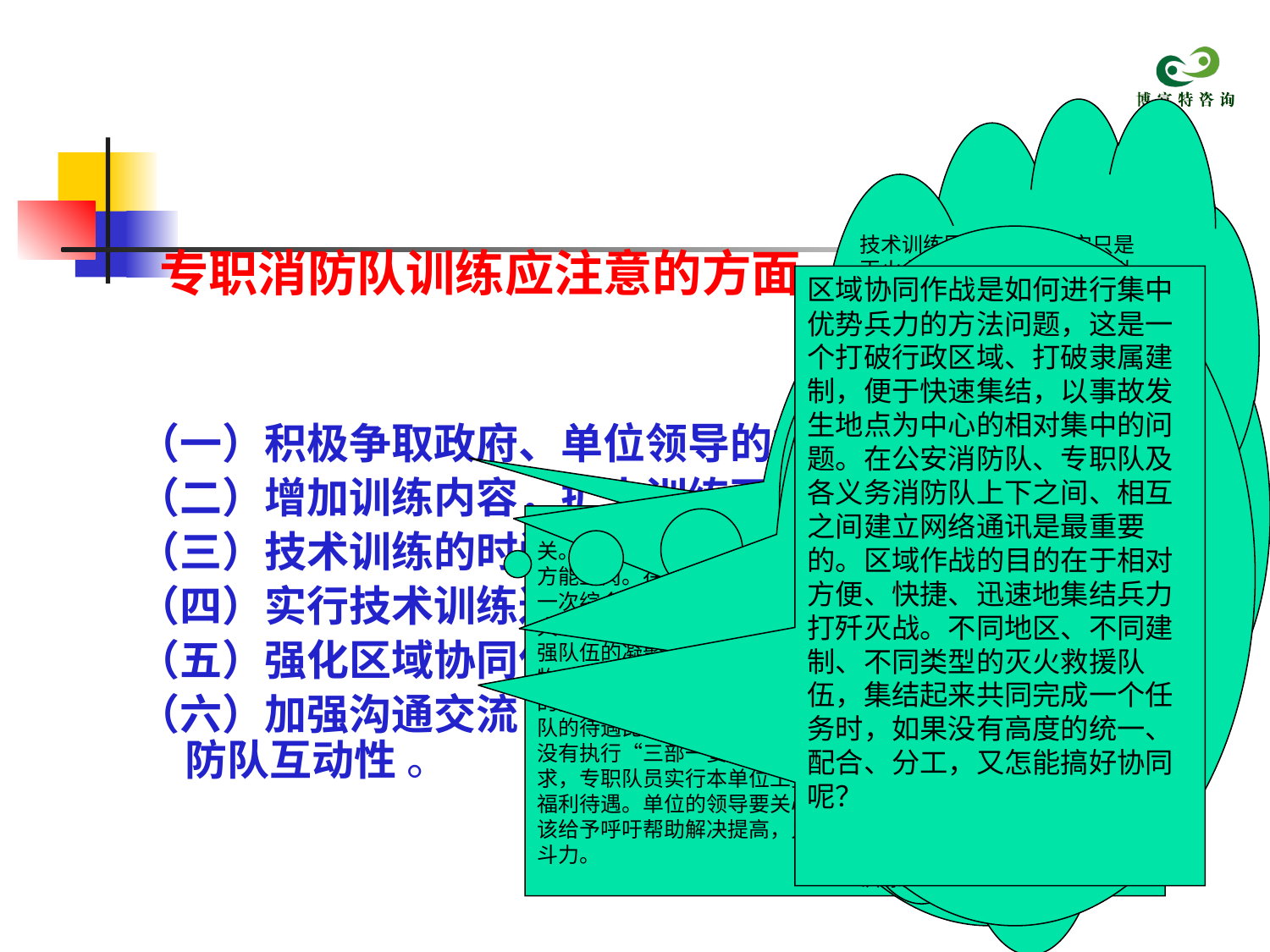

#
技术训练固然重要，但它只是灭火业务训练的一部分，部队训练的重点是战术训练。战术训练是接近于实战的训练，如果把大量的时间用在技术训练上，就会偏离训练重心，影响战术训练的效果。因此，在制定训练计划，组织训练的过程中，必须抓住重点，合理安排技术训练的时间，把战术训练和技术训练在时间安排上比例失调的状况扭转过来。尤其要纠正在实际训练中认为技术训练容易组织，因而在这上面花费大量时间的错误作法。那么，怎样安排才能算适当呢？自己认为，从队员工作年限看，四年中有一年至一年半的时间来进行技术训练比较适宜，具体安排则可根据训练项目的难易程度，采取集中和分年限相结合的方法来进行。从每年总的训练时间上看，技术与战术训练的比例可按4：6安排，即技术训练为4，战术训练为6。
目前，公安消防队的技术训练主要是以公安部一九七九年颁布的消防战士二十二项基本功为依据，但随着消防技术装备的改进，其中的一些项目已经不能满足实际需要。因此，增加训练内容，拓宽训练路子，已是大势所趋。虽然，二十二项基本功是技术训练的重要内容，有些项目不能丢，还要继续练。但从战训改革的需要看，应立足于现有装备，大胆创新，研究制定一些新的技术训练项目，特别在应用性项目上要有所突破。如根据火场的实际需要研究登高救人灭火操、氧呼器实战操、战斗展开操等，都有研究和探讨的必要。只有拓宽训练路子，让我们的队员多练几手，多学几招，战术训练才能立足于坚实的基础之上。
所谓技术训练达标，就是对技术训练的项目（内容），规定统一的标准，战斗员经过严格的训练，达到标准后就不再重复训练，适时转入其它项目或科目的训练。关于训练项目所要达到标准的确定，应结合训练实际，考虑以下几个因素：①从灭火战斗的实际需要看，消防队员在火场上必须具备娴熟的技能、过硬的本领，能熟练地使用手中武器，在复杂情况下，迅速扑灭火灾，因此标准不应过低；②根据消防员的身体素质状况，考虑经过必要的训练后，达标者能占相当的比例，不能使人感到可望而不可及，所以标准不能定的过高。③还要使训练时间和训练标准有机地结合起来，多长时间能达标，也是制定达标时不可忽视的一方面。
专职消防队训练应注意的方面
区域协同作战是如何进行集中优势兵力的方法问题，这是一个打破行政区域、打破隶属建制，便于快速集结，以事故发生地点为中心的相对集中的问题。在公安消防队、专职队及各义务消防队上下之间、相互之间建立网络通讯是最重要的。区域作战的目的在于相对方便、快捷、迅速地集结兵力打歼灭战。不同地区、不同建制、不同类型的灭火救援队伍，集结起来共同完成一个任务时，如果没有高度的统一、配合、分工，又怎能搞好协同呢？
（一）积极争取政府、单位领导的重视与支持。
（二）增加训练内容，扩大训练面。
（三）技术训练的时间安排要适当。
（四）实行技术训练达标制度。
（五）强化区域协同作战。
（六）加强沟通交流，增强公安消防队与企事业专职消防队互动性 。
一支队伍建设的好坏直接与领导本身工作有关，与领导的支持也有关。而且，对企业消防人员实行培训，培训合格后发给上岗证书，方能上岗。在消防队内部要实行末尾下岗、待岗制度。每年要进行一次综合性考核，末尾者下岗、待岗，工资的收入也随之降低。让大家认识到：只有安心消防工作才能有稳定的工作和收入，才能增强队伍的凝聚力。尤其是对于装备的更新，作为领导应该重视，在物质上做好灭大火、打恶仗的各项准备工作，因为只有保证消防员的人身安全，才能保证火灾扑救的成功。另外，大家都知道，专职队的待遇比较低，这与企业的主要领导有关，大多数单位的专职队没有执行“三部一委”《企业事业单位专职消防队组织条例》的要求，专职队员实行本单位工资奖金制度，享受本单位生产职工同等福利待遇。单位的领导要关心消防队员的生活，消防局的领导也应该给予呼吁帮助解决提高，只有这样才能保证队伍的稳定和灭火战斗力。